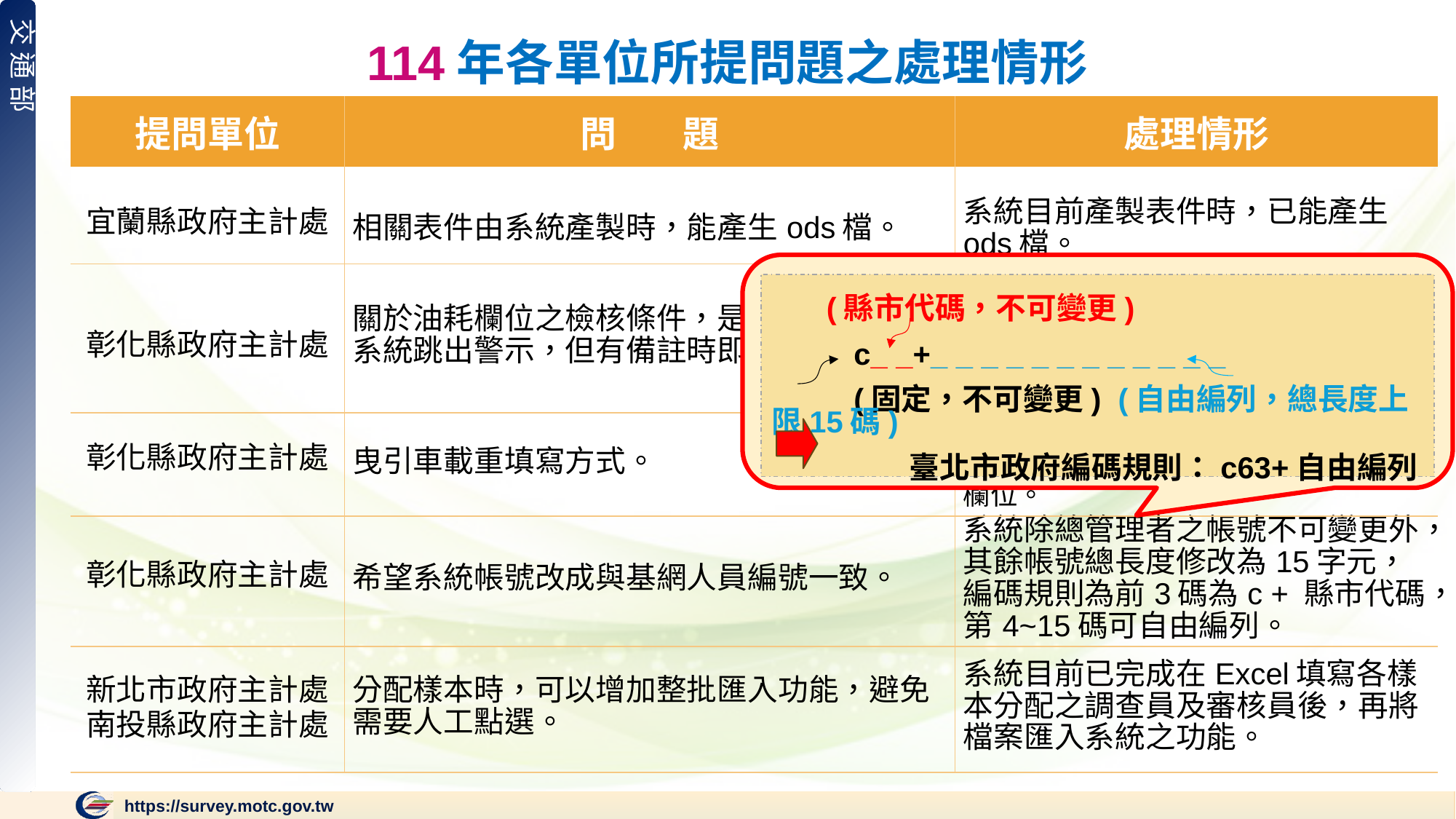

114年各單位所提問題之處理情形
| 提問單位 | 問 題 | 處理情形 |
| --- | --- | --- |
| 宜蘭縣政府主計處 | 相關表件由系統產製時，能產生ods檔。 | 系統目前產製表件時，已能產生ods檔。 |
| 彰化縣政府主計處 | 關於油耗欄位之檢核條件，是否可以改成由系統跳出警示，但有備註時即可儲存資料。 | 關於油耗欄位目前系統檢核條件放寬至21公里，當填寫大於21公里時，系統會跳出警示，審核備註填寫相關說明即可儲存資料。 |
| 彰化縣政府主計處 | 曳引車載重填寫方式。 | 目前針對曳引車部分，系統調查名冊查詢畫面，已新增「總聯結重量」欄位。 |
| 彰化縣政府主計處 | 希望系統帳號改成與基網人員編號一致。 | 系統除總管理者之帳號不可變更外，其餘帳號總長度修改為15字元，編碼規則為前3碼為c + 縣市代碼，第4~15碼可自由編列。 |
| 新北市政府主計處 南投縣政府主計處 | 分配樣本時，可以增加整批匯入功能，避免需要人工點選。 | 系統目前已完成在Excel填寫各樣本分配之調查員及審核員後，再將檔案匯入系統之功能。 |

(縣市代碼，不可變更)

c_ _+_ _ _ _ _ _ _ _ _ _ _ _

(固定，不可變更)  (自由編列，總長度上限15碼)

       臺北市政府編碼規則：c63+自由編列

https://survey.motc.gov.tw
4